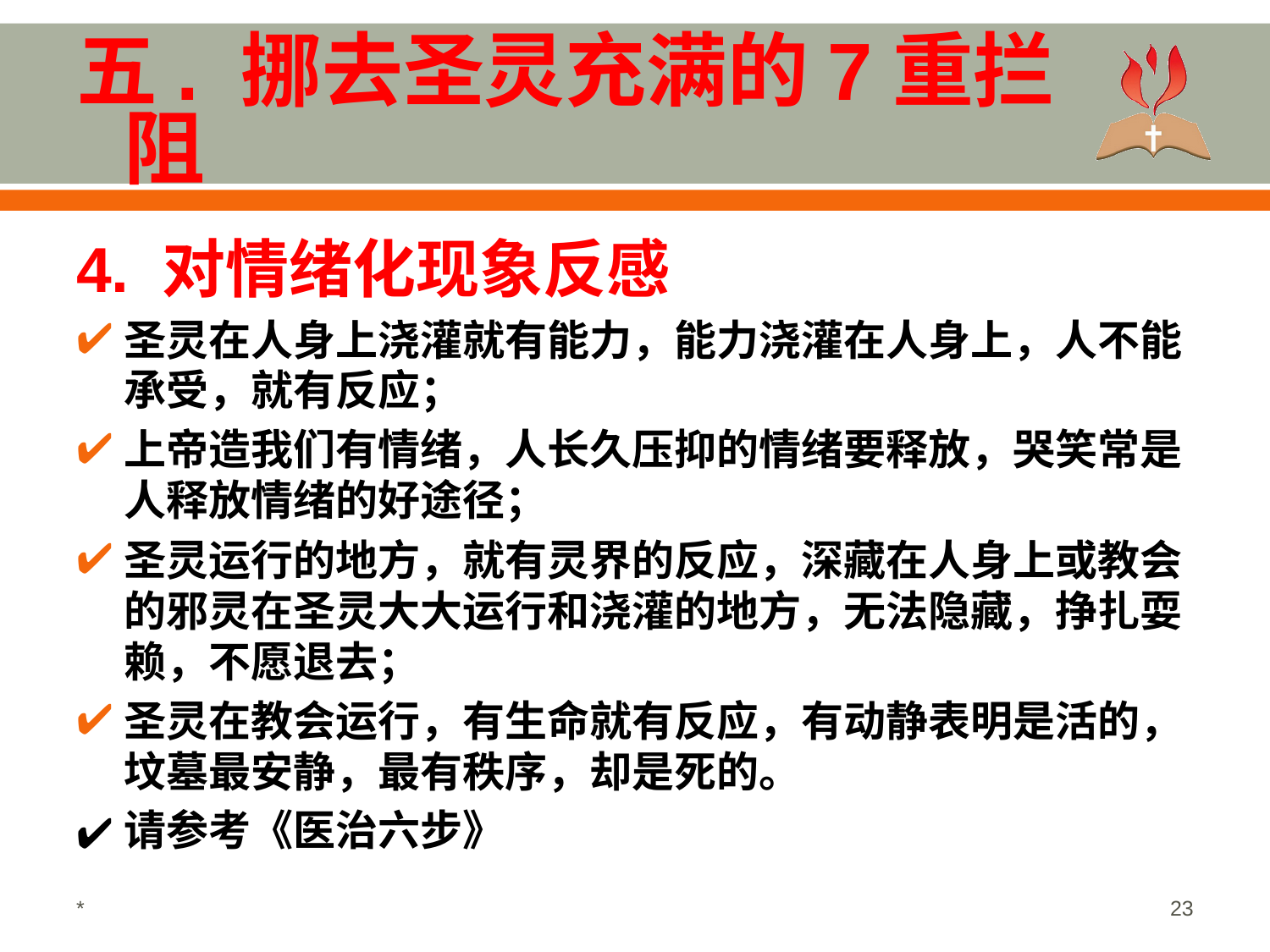

五. 挪去圣灵充满的7重拦阻
4. 对情绪化现象反感
圣灵在人身上浇灌就有能力，能力浇灌在人身上，人不能承受，就有反应；
上帝造我们有情绪，人长久压抑的情绪要释放，哭笑常是人释放情绪的好途径；
圣灵运行的地方，就有灵界的反应，深藏在人身上或教会的邪灵在圣灵大大运行和浇灌的地方，无法隐藏，挣扎耍赖，不愿退去；
圣灵在教会运行，有生命就有反应，有动静表明是活的，坟墓最安静，最有秩序，却是死的。
请参考《医治六步》
*
23